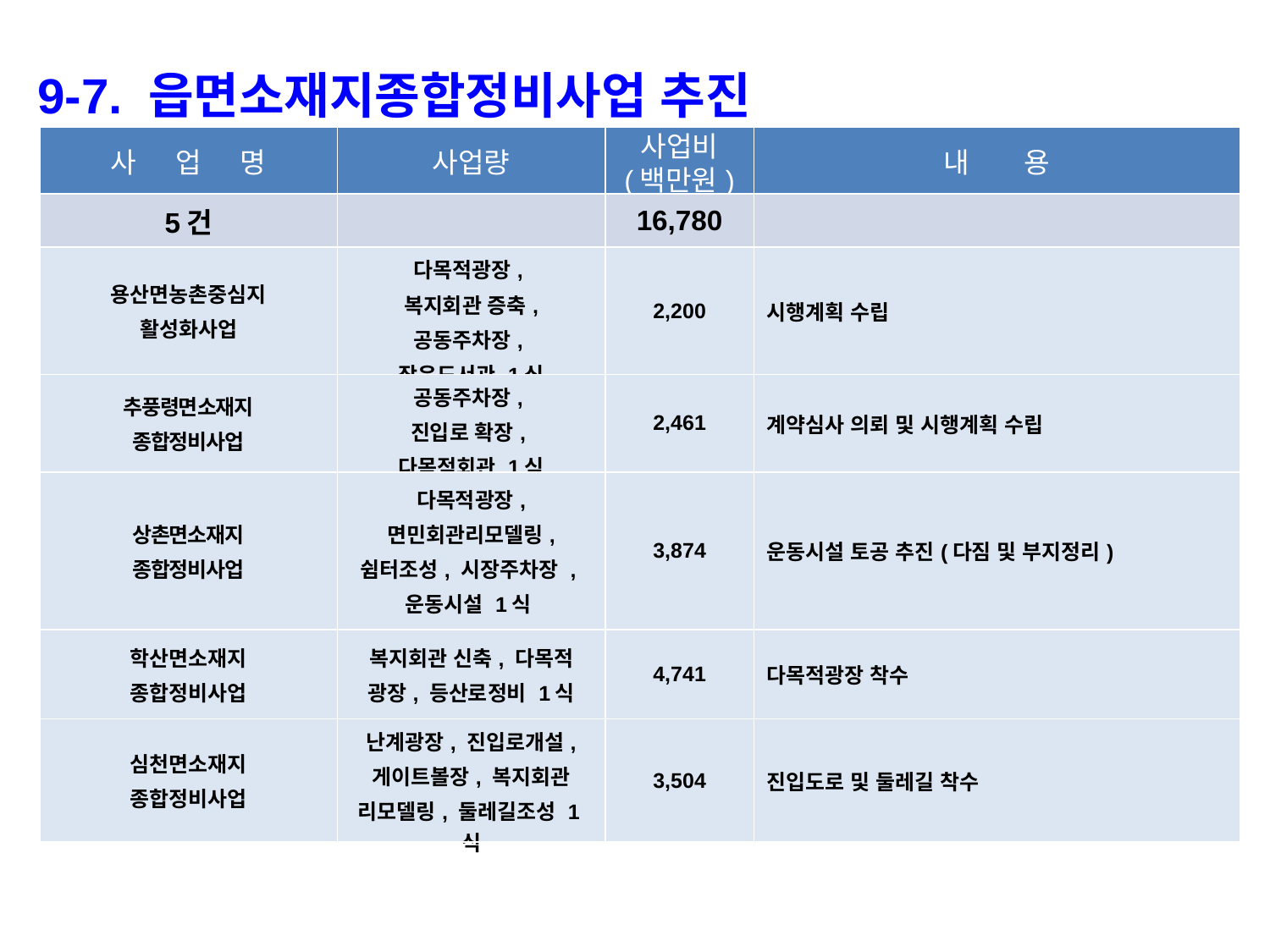

9-7. 읍면소재지종합정비사업 추진

| 사 업 명 | 사업량 | 사업비 (백만원) | 내 용 |
| --- | --- | --- | --- |
| 5건 |  | 16,780 |  |
| 용산면농촌중심지 활성화사업 | 다목적광장, 복지회관 증축, 공동주차장, 작은도서관 1식 | 2,200 | 시행계획 수립 |
| 추풍령면소재지 종합정비사업 | 공동주차장, 진입로 확장, 다목적회관 1식 | 2,461 | 계약심사 의뢰 및 시행계획 수립 |
| 상촌면소재지 종합정비사업 | 다목적광장, 면민회관리모델링, 쉼터조성, 시장주차장 , 운동시설 1식 | 3,874 | 운동시설 토공 추진(다짐 및 부지정리) |
| 학산면소재지 종합정비사업 | 복지회관 신축, 다목적 광장, 등산로정비 1식 | 4,741 | 다목적광장 착수 |
| 심천면소재지 종합정비사업 | 난계광장, 진입로개설, 게이트볼장, 복지회관 리모델링, 둘레길조성 1식 | 3,504 | 진입도로 및 둘레길 착수 |